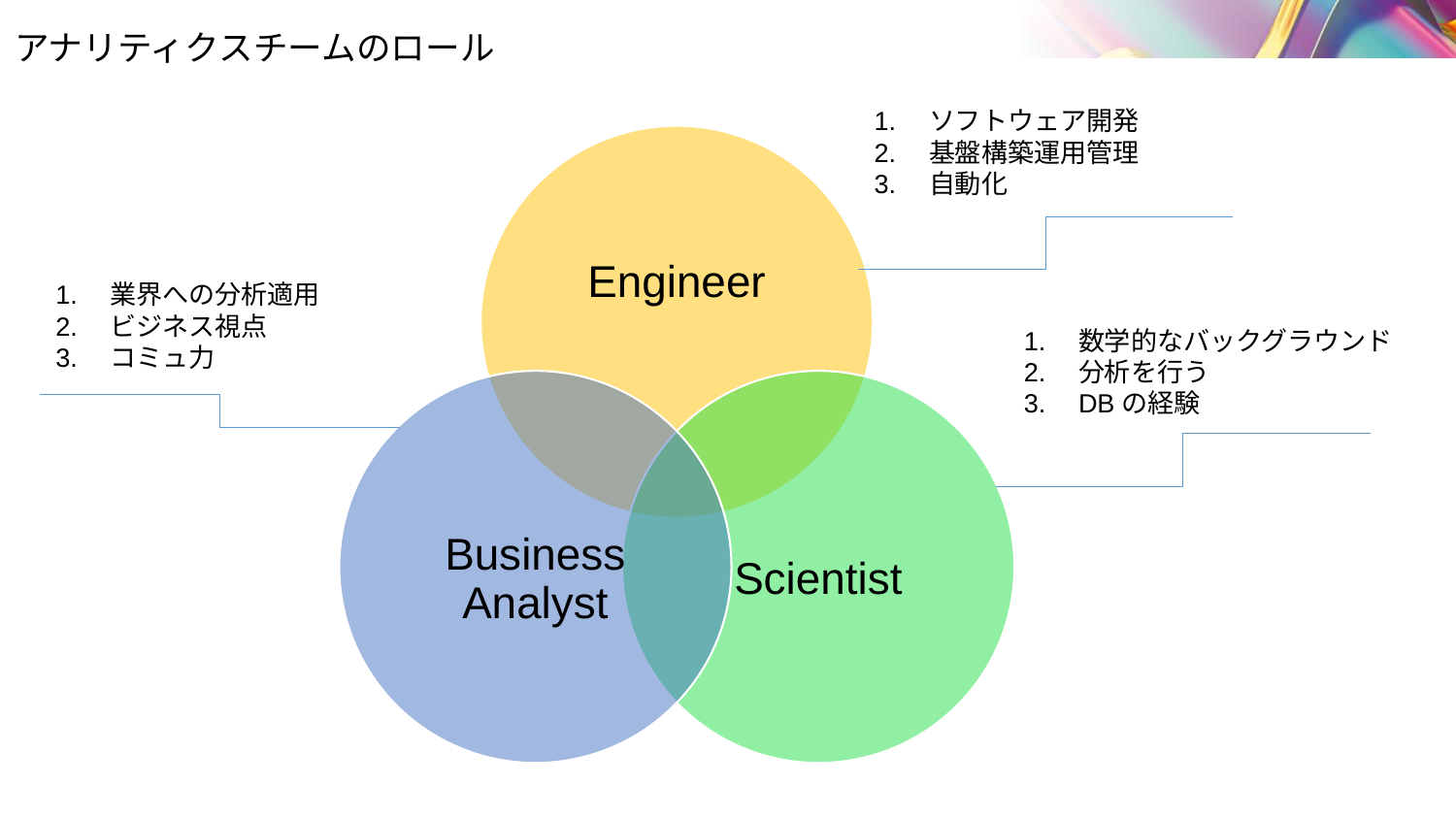

# アナリティクスチームのロール
ソフトウェア開発
基盤構築運用管理
自動化
Engineer
Scientist
Business Analyst
業界への分析適用
ビジネス視点
コミュ力
数学的なバックグラウンド
分析を行う
DBの経験